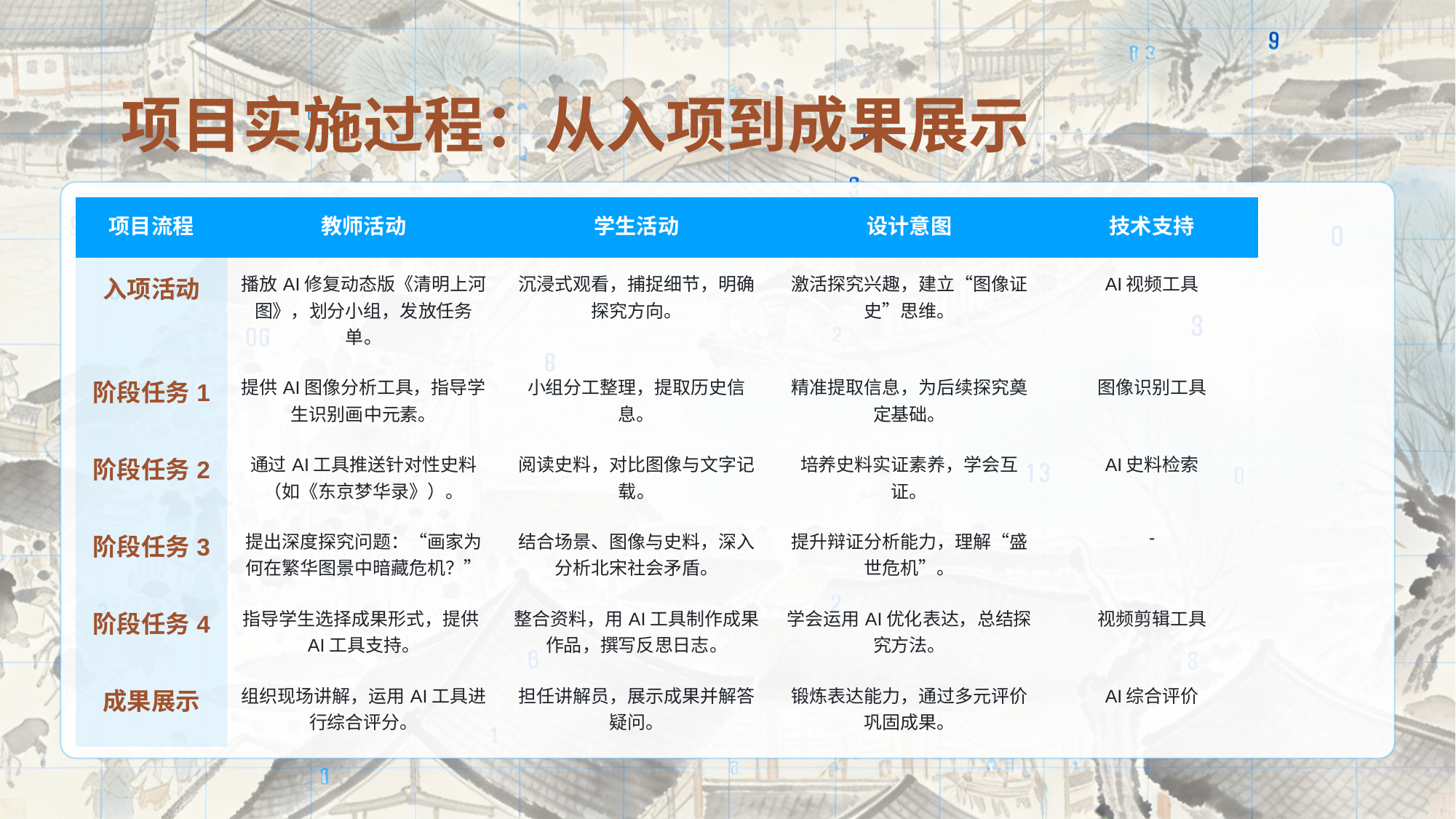

项目实施过程：从入项到成果展示

| 项目流程 | 教师活动 | 学生活动 | 设计意图 | 技术支持 |
| --- | --- | --- | --- | --- |
| 入项活动 | 播放AI修复动态版《清明上河图》，划分小组，发放任务单。 | 沉浸式观看，捕捉细节，明确探究方向。 | 激活探究兴趣，建立“图像证史”思维。 | AI视频工具 |
| 阶段任务1 | 提供AI图像分析工具，指导学生识别画中元素。 | 小组分工整理，提取历史信息。 | 精准提取信息，为后续探究奠定基础。 | 图像识别工具 |
| 阶段任务2 | 通过AI工具推送针对性史料（如《东京梦华录》）。 | 阅读史料，对比图像与文字记载。 | 培养史料实证素养，学会互证。 | AI史料检索 |
| 阶段任务3 | 提出深度探究问题：“画家为何在繁华图景中暗藏危机？” | 结合场景、图像与史料，深入分析北宋社会矛盾。 | 提升辩证分析能力，理解“盛世危机”。 | - |
| 阶段任务4 | 指导学生选择成果形式，提供AI工具支持。 | 整合资料，用AI工具制作成果作品，撰写反思日志。 | 学会运用AI优化表达，总结探究方法。 | 视频剪辑工具 |
| 成果展示 | 组织现场讲解，运用AI工具进行综合评分。 | 担任讲解员，展示成果并解答疑问。 | 锻炼表达能力，通过多元评价巩固成果。 | AI综合评价 |